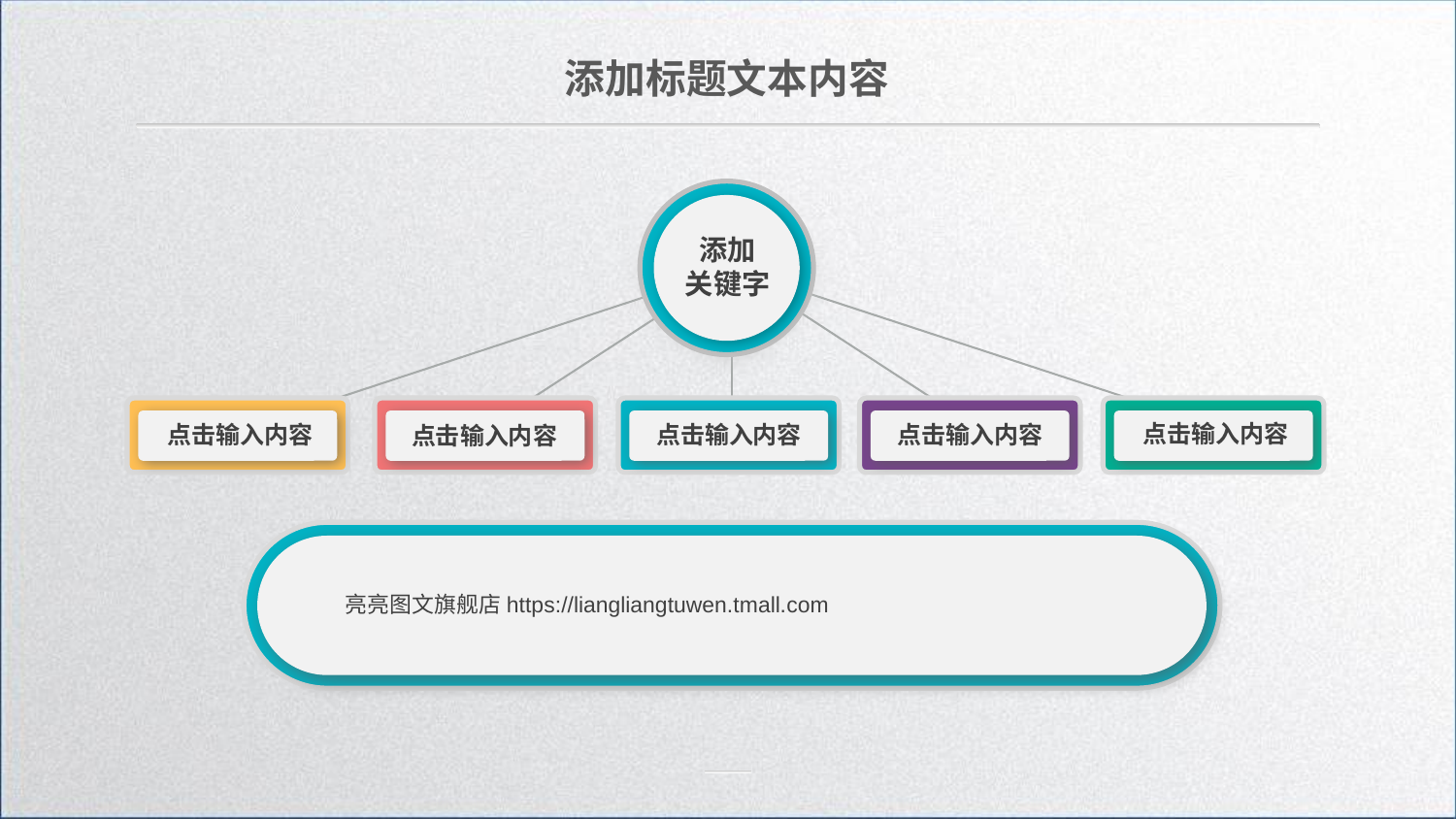

添加标题文本内容

添加
关键字

点击输入内容
点击输入内容
点击输入内容
点击输入内容
点击输入内容

亮亮图文旗舰店https://liangliangtuwen.tmall.com